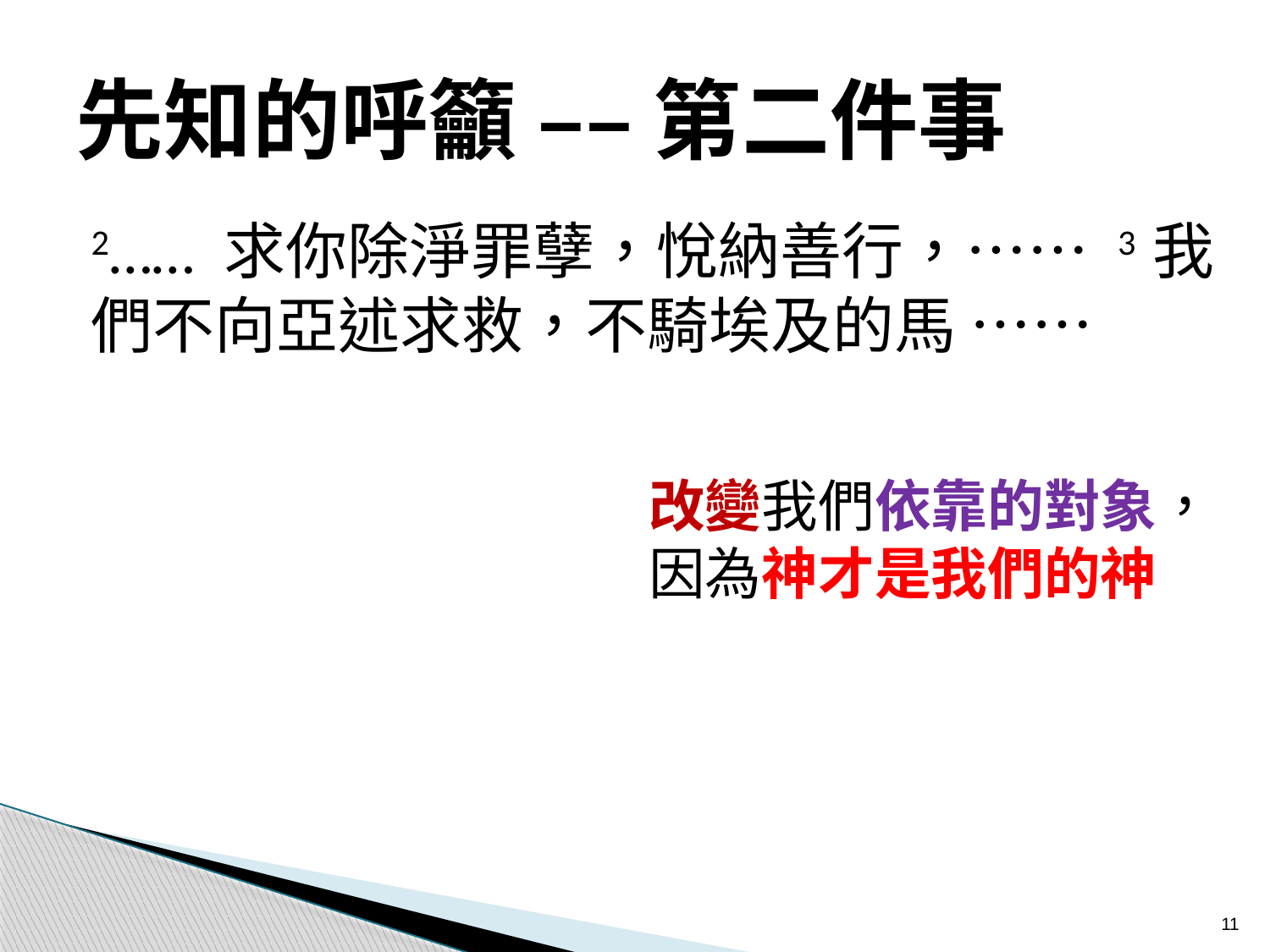

# 先知的呼籲 –– 第二件事
2…… 求你除淨罪孽，悅納善行，…… 3 我們不向亞述求救，不騎埃及的馬 ……

改變我們依靠的對象，因為神才是我們的神
11